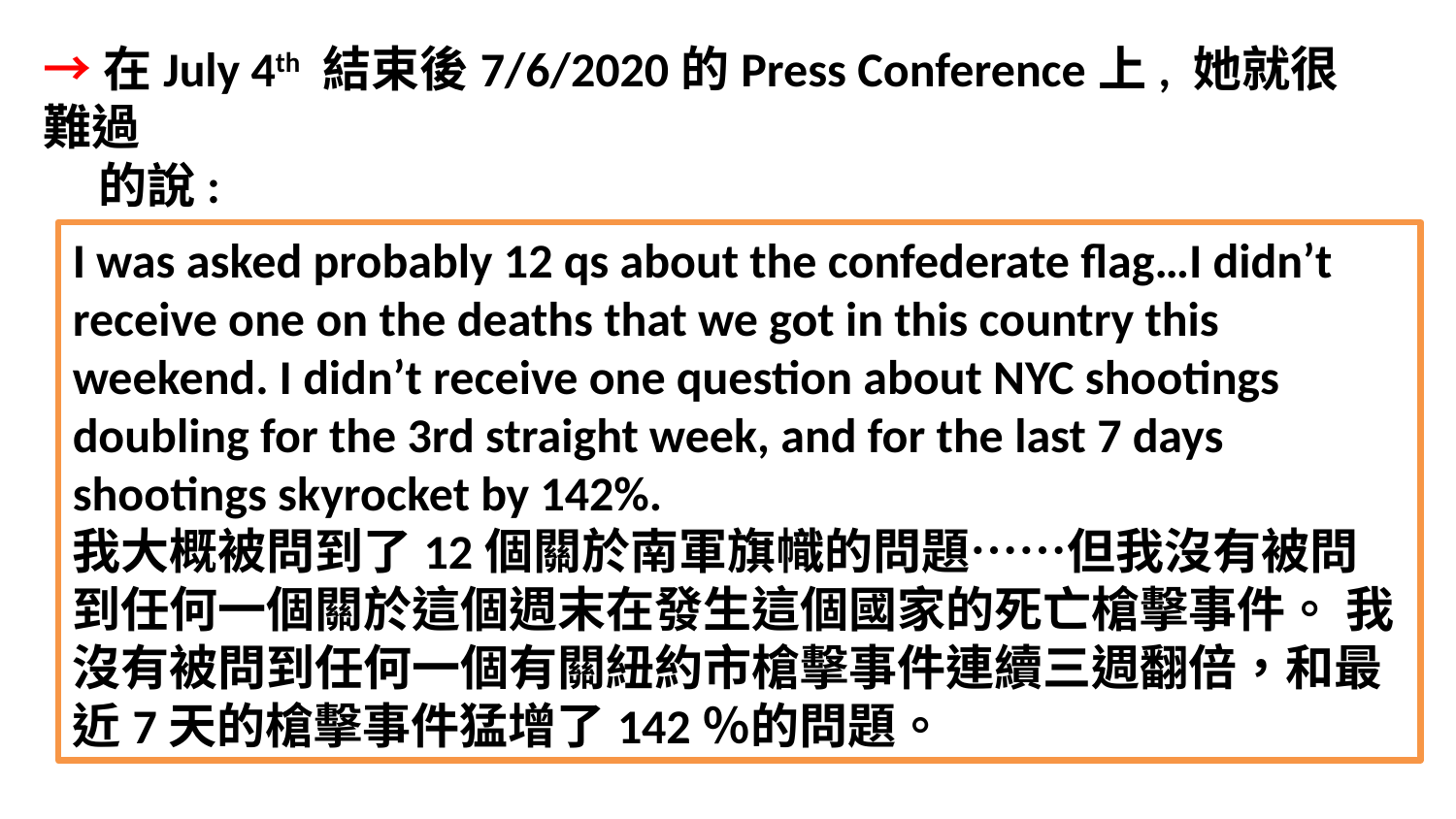

→在July 4th 結束後7/6/2020的Press Conference上, 她就很難過
    的說:
     At the Press Conference on 7/6/2020 , she said sadly.
I was asked probably 12 qs about the confederate flag…I didn’t receive one on the deaths that we got in this country this weekend. I didn’t receive one question about NYC shootings doubling for the 3rd straight week, and for the last 7 days shootings skyrocket by 142%.
我大概被問到了12個關於南軍旗幟的問題……但我沒有被問到任何一個關於這個週末在發生這個國家的死亡槍擊事件。 我沒有被問到任何一個有關紐約市槍擊事件連續三週翻倍，和最近7天的槍擊事件猛增了142％的問題。